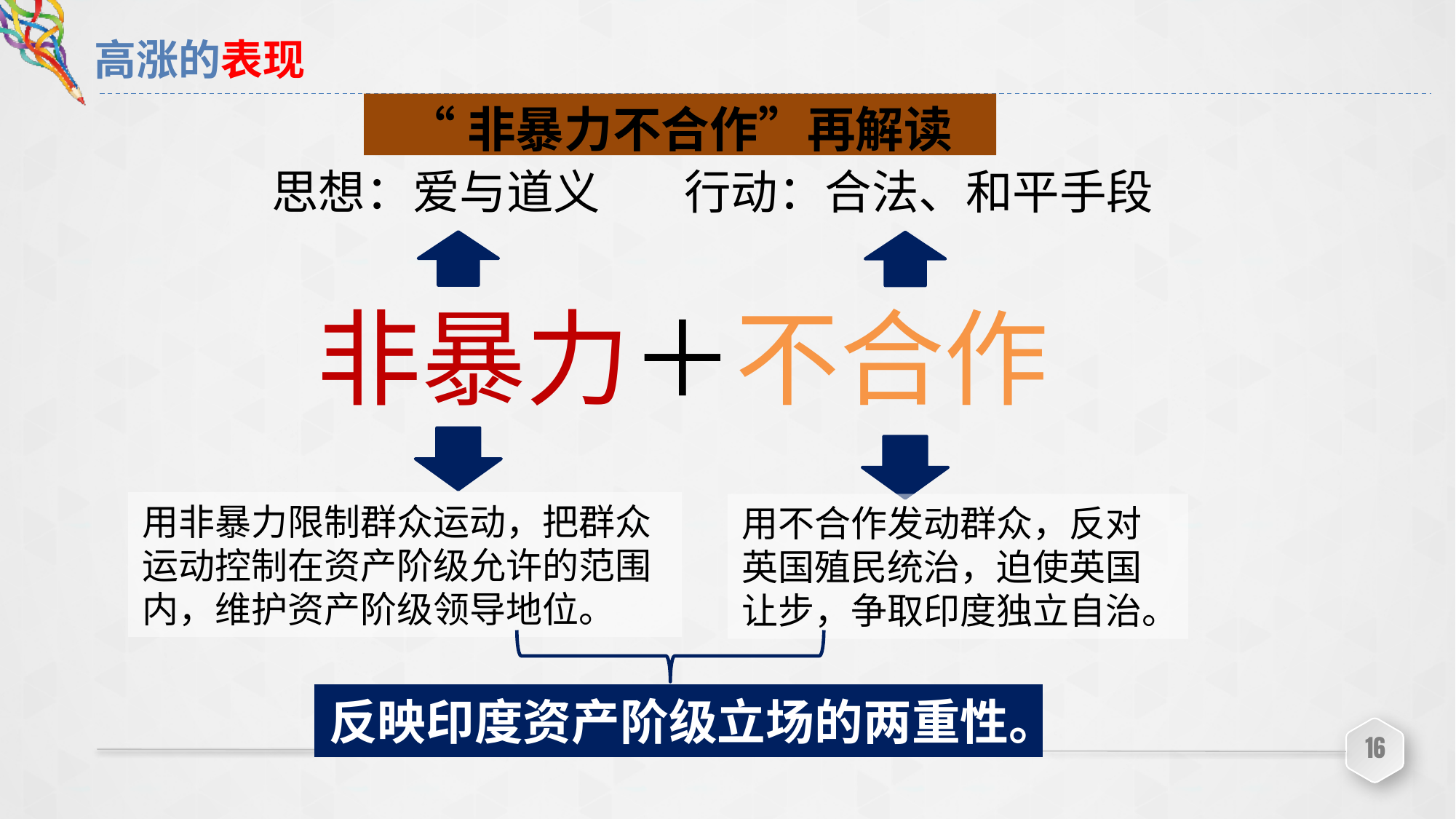

# 高涨的表现
“非暴力不合作”再解读
行动：合法、和平手段
思想：爱与道义

非暴力＋不合作

用非暴力限制群众运动，把群众运动控制在资产阶级允许的范围内，维护资产阶级领导地位。
用不合作发动群众，反对英国殖民统治，迫使英国让步，争取印度独立自治。

反映印度资产阶级立场的两重性。
16